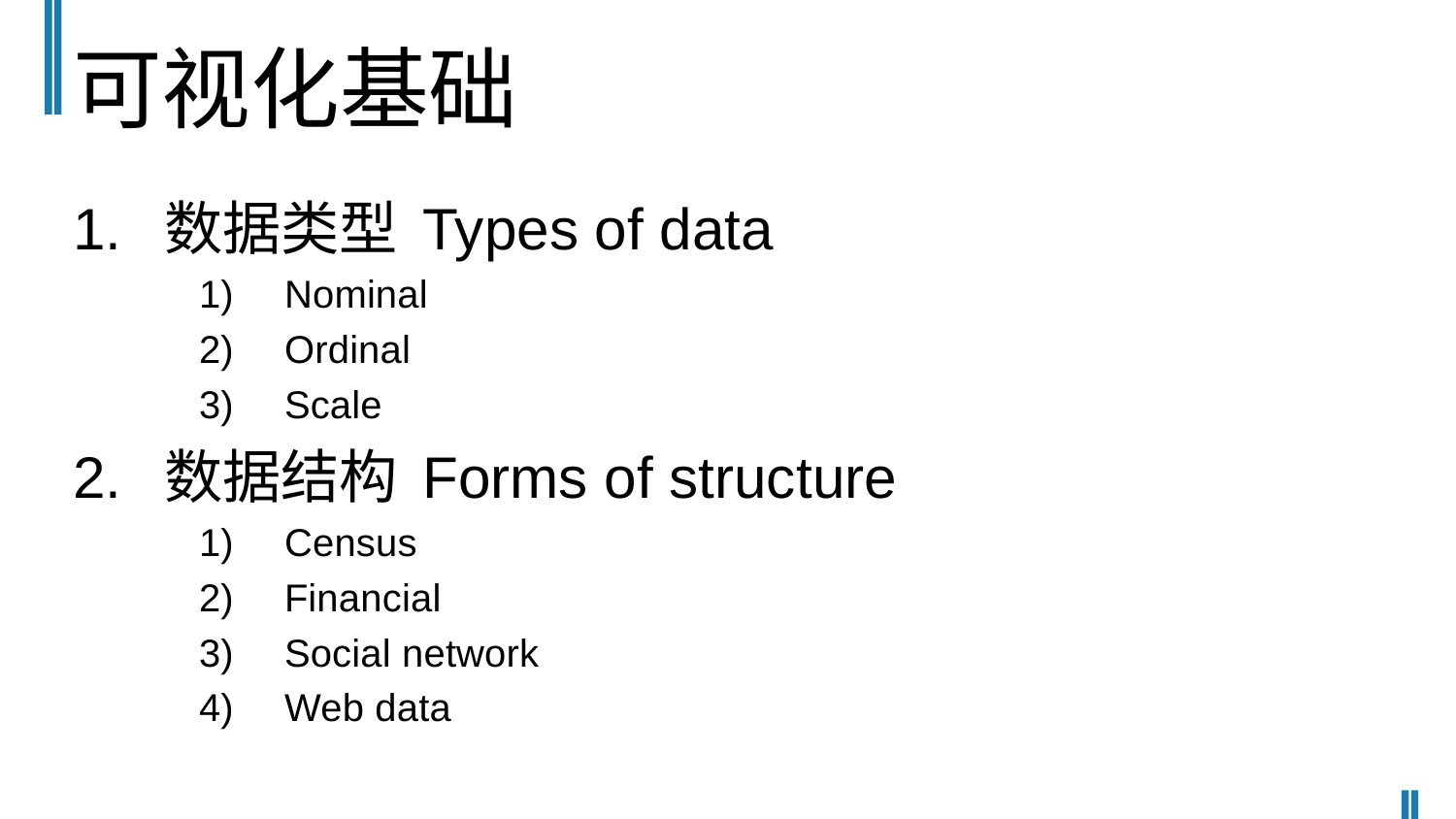

# 可视化基础
数据类型 Types of data
Nominal
Ordinal
Scale
数据结构 Forms of structure
Census
Financial
Social network
Web data